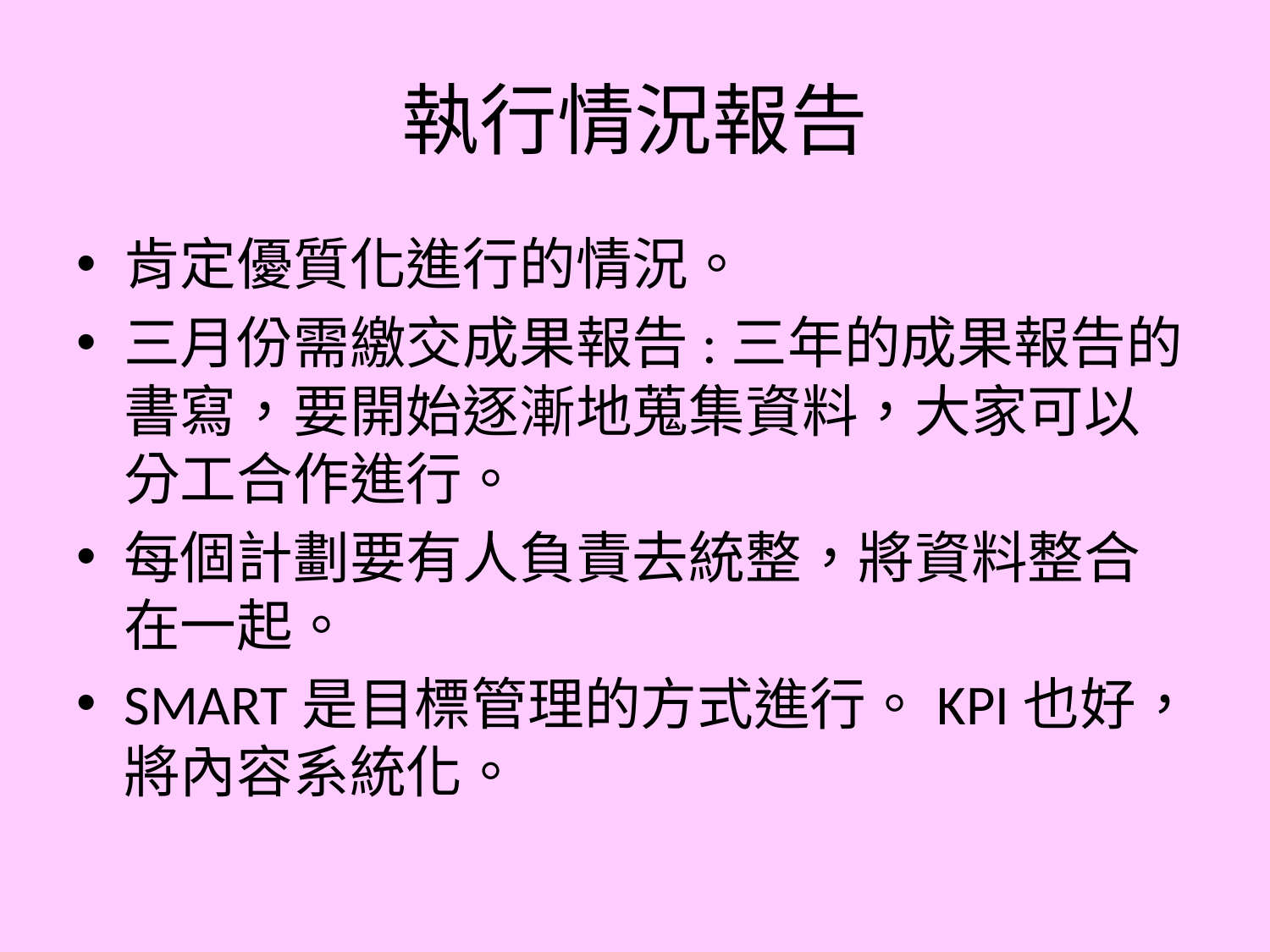

# 執行情況報告
肯定優質化進行的情況。
三月份需繳交成果報告:三年的成果報告的書寫，要開始逐漸地蒐集資料，大家可以分工合作進行。
每個計劃要有人負責去統整，將資料整合在一起。
SMART是目標管理的方式進行。KPI也好，將內容系統化。